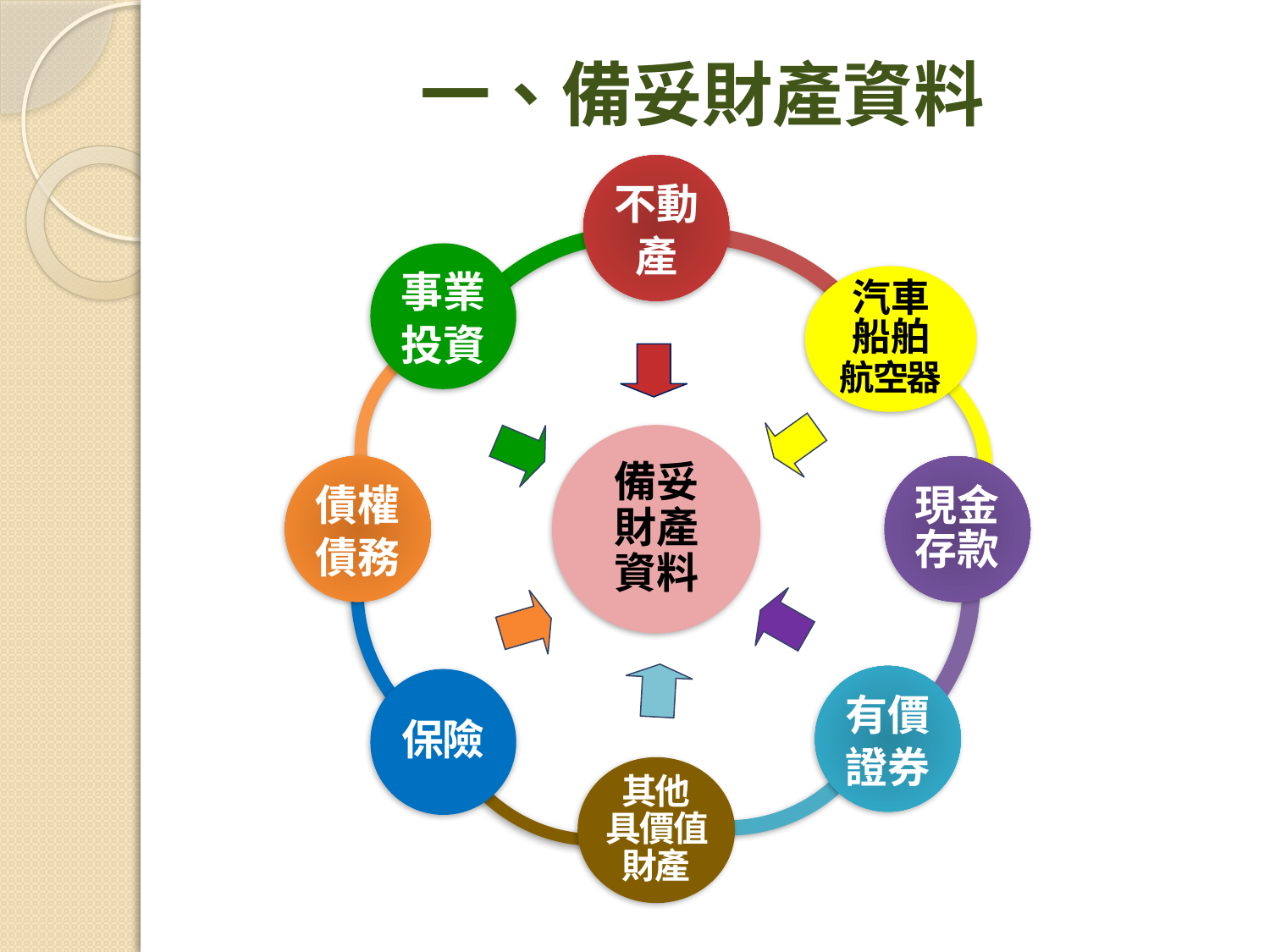

# 一、備妥財產資料
備妥
財產
資料
不動產
汽車船舶
航空器
現金
存款
有價證券
其他
具價值財產
保險
債權
債務
事業投資